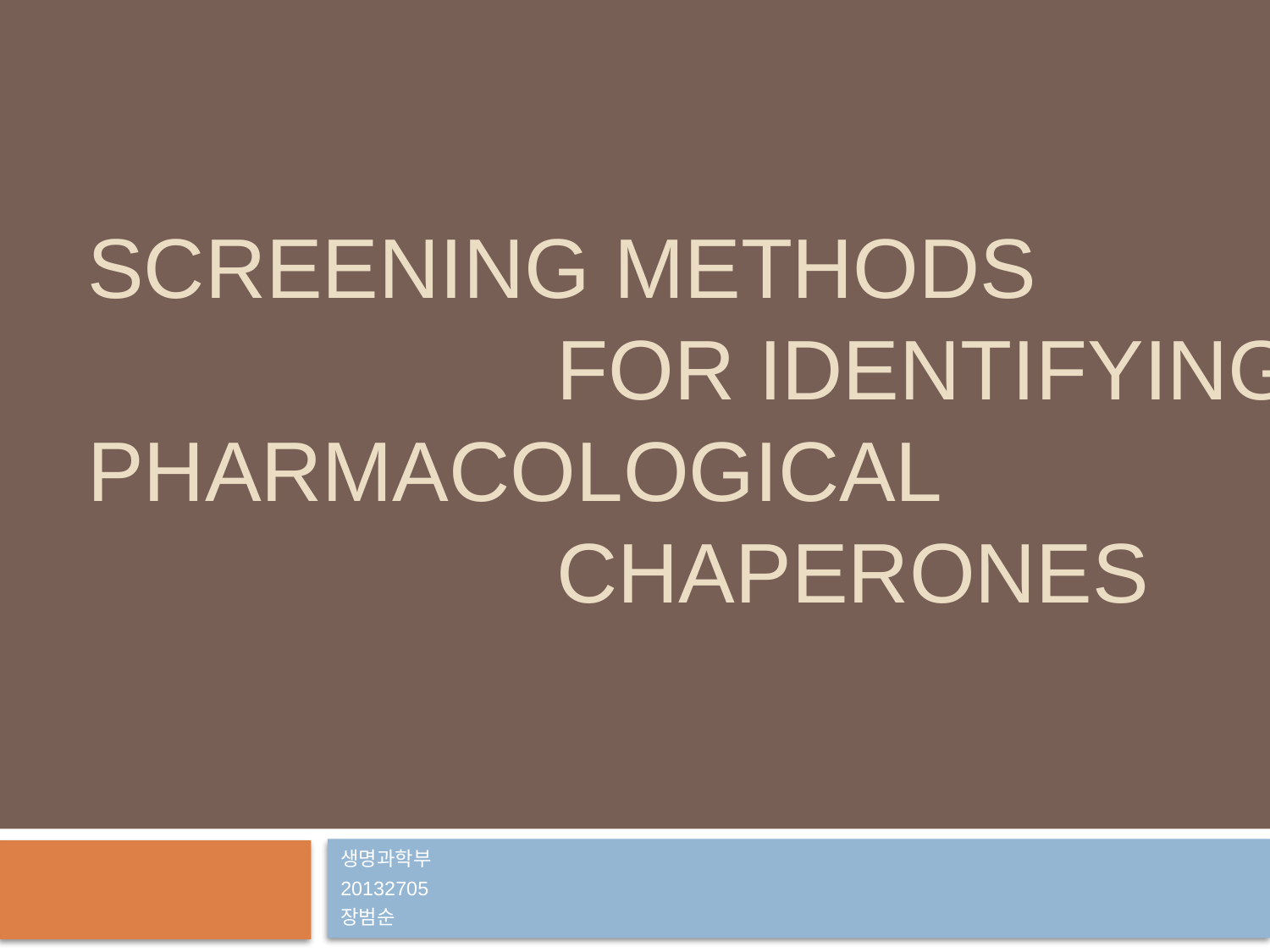

# Screening methods for identifying pharmacological chaperones
생명과학부
20132705
장범순